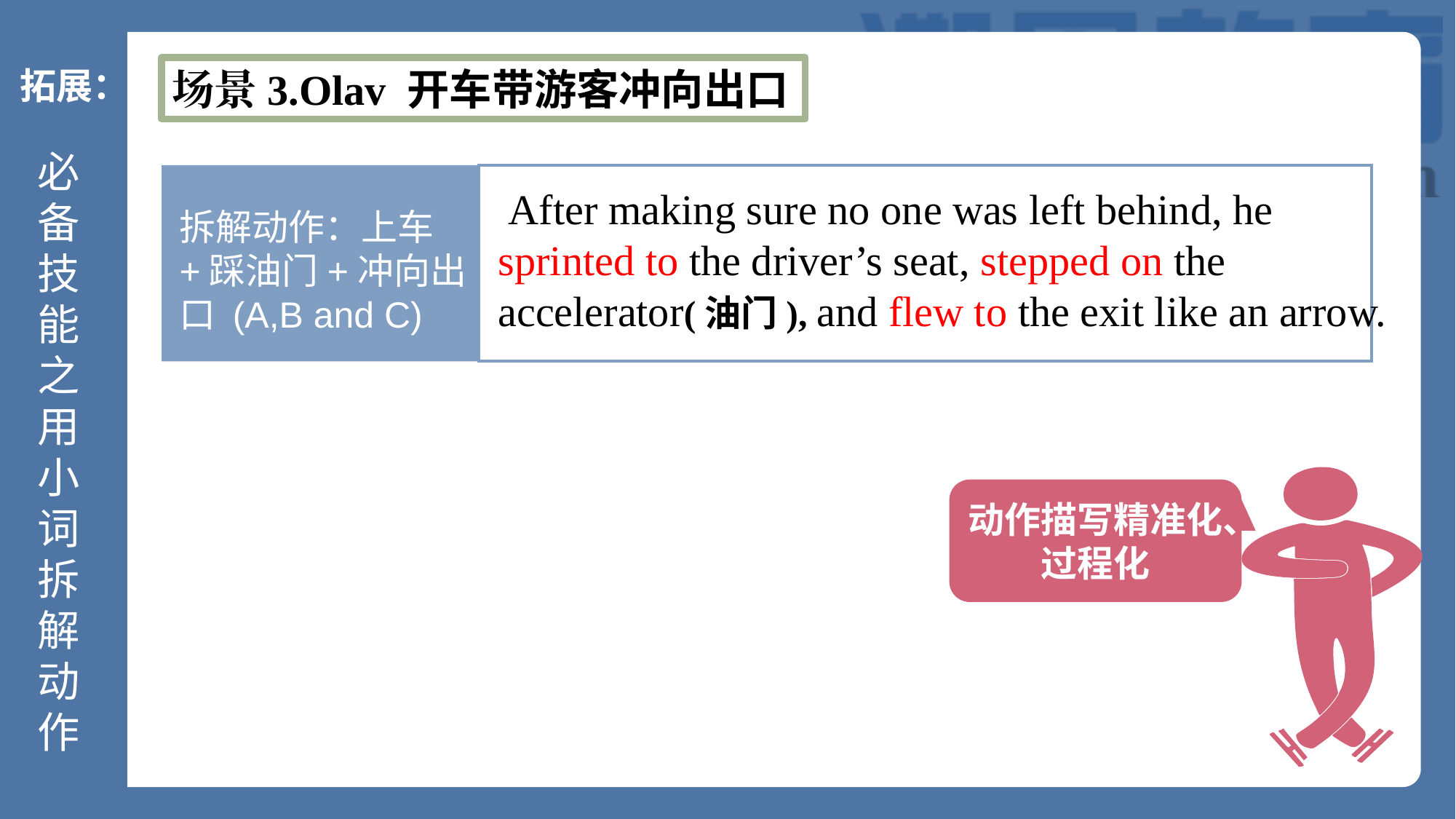

拓展：
场景3.Olav 开车带游客冲向出口
必备技能之
用小词拆解动作

拆解动作：上车+踩油门+冲向出口 (A,B and C)
 After making sure no one was left behind, he sprinted to the driver’s seat, stepped on the accelerator(油门), and flew to the exit like an arrow.
按照行文关系和行文方向

动作描写精准化、过程化